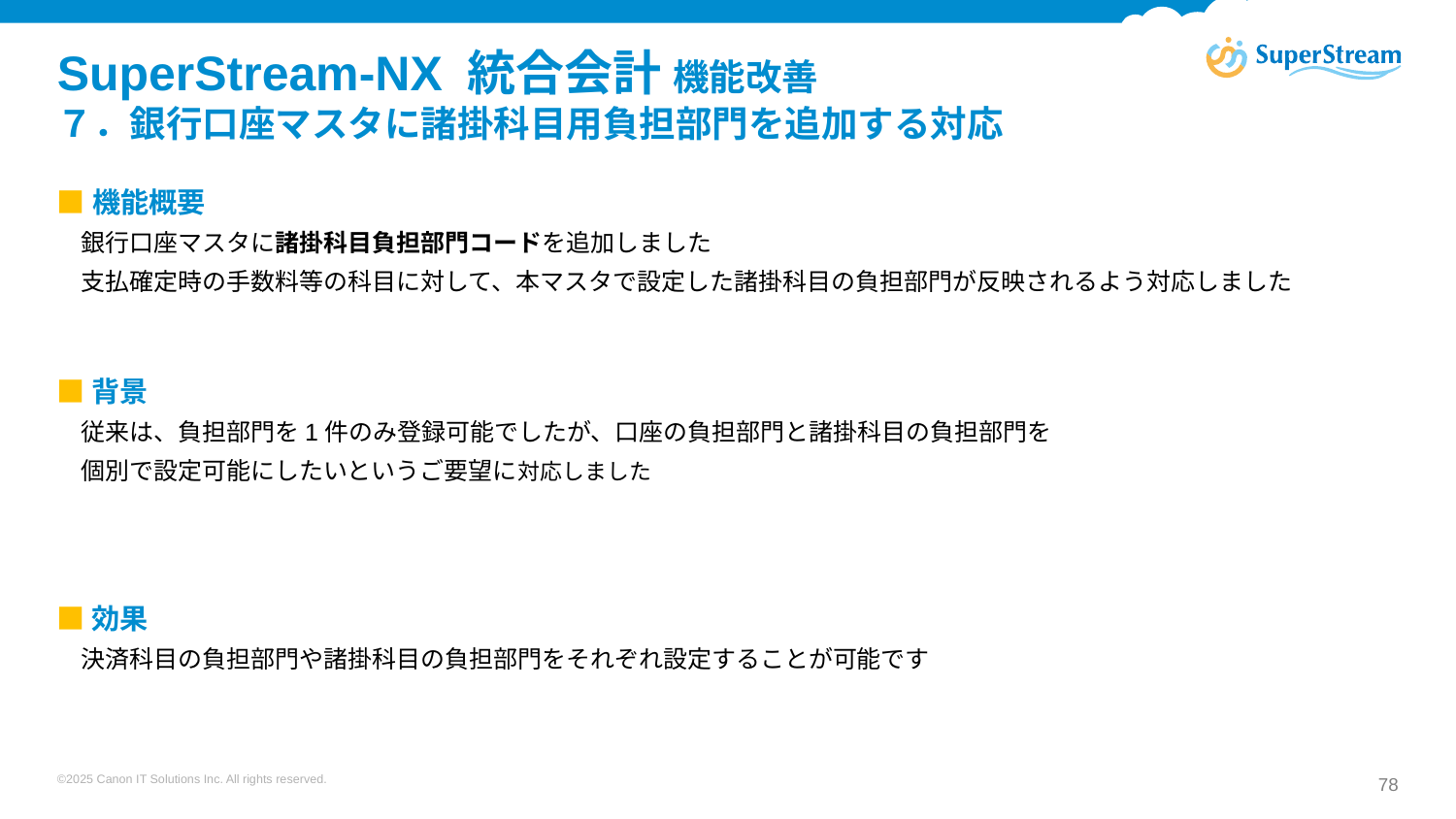

# SuperStream-NX 統合会計 機能改善　 ７．銀行口座マスタに諸掛科目用負担部門を追加する対応
■機能概要
　銀行口座マスタに諸掛科目負担部門コードを追加しました
　支払確定時の手数料等の科目に対して、本マスタで設定した諸掛科目の負担部門が反映されるよう対応しました
■背景
　従来は、負担部門を1件のみ登録可能でしたが、口座の負担部門と諸掛科目の負担部門を
　個別で設定可能にしたいというご要望に対応しました
■効果
　決済科目の負担部門や諸掛科目の負担部門をそれぞれ設定することが可能です

©2025 Canon IT Solutions Inc. All rights reserved.
78